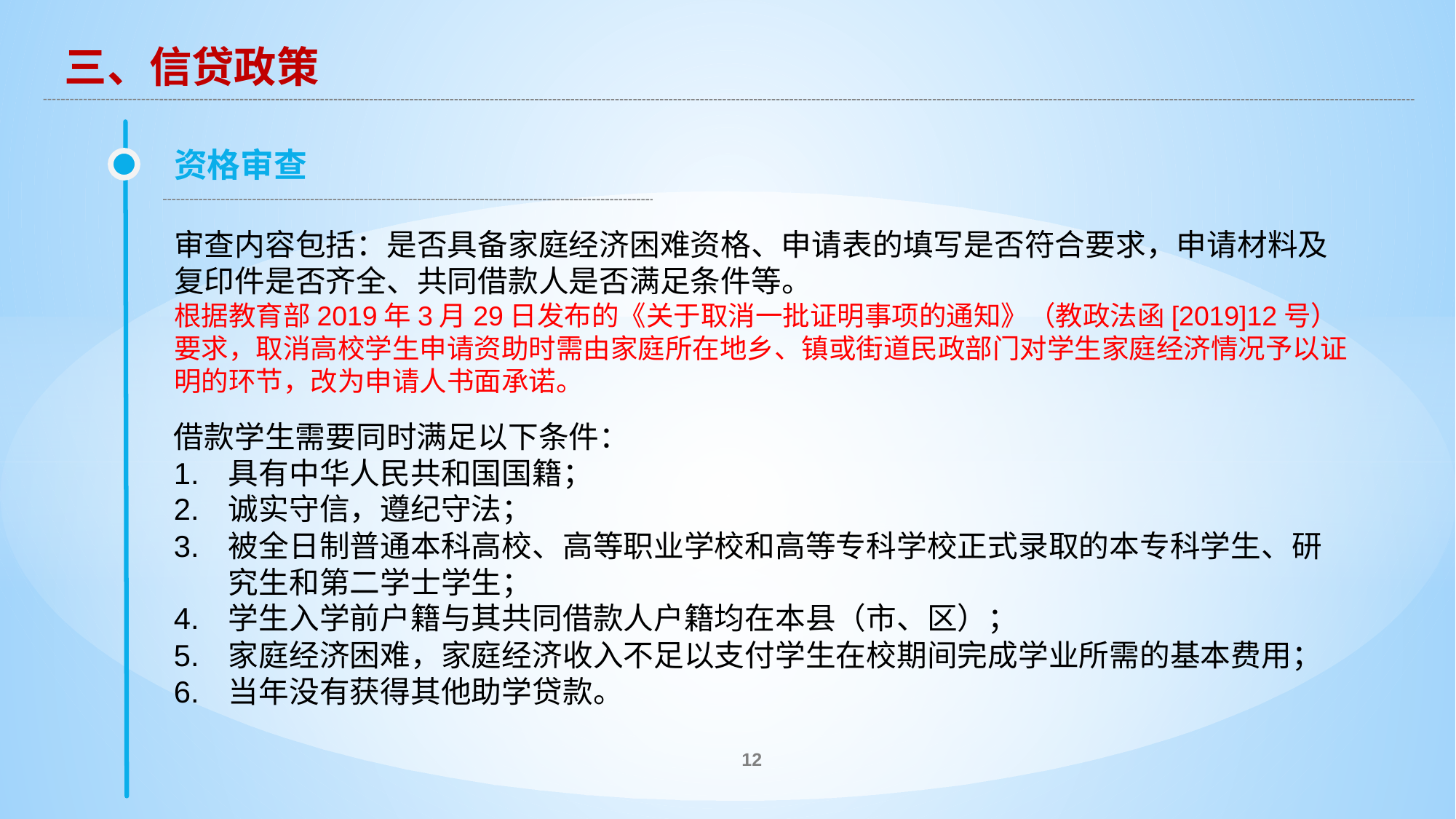

三、信贷政策

资格审查

审查内容包括：是否具备家庭经济困难资格、申请表的填写是否符合要求，申请材料及复印件是否齐全、共同借款人是否满足条件等。
根据教育部2019年3月29日发布的《关于取消一批证明事项的通知》（教政法函[2019]12号）要求，取消高校学生申请资助时需由家庭所在地乡、镇或街道民政部门对学生家庭经济情况予以证明的环节，改为申请人书面承诺。
借款学生需要同时满足以下条件：
具有中华人民共和国国籍；
诚实守信，遵纪守法；
被全日制普通本科高校、高等职业学校和高等专科学校正式录取的本专科学生、研究生和第二学士学生；
学生入学前户籍与其共同借款人户籍均在本县（市、区）；
家庭经济困难，家庭经济收入不足以支付学生在校期间完成学业所需的基本费用；
当年没有获得其他助学贷款。
12